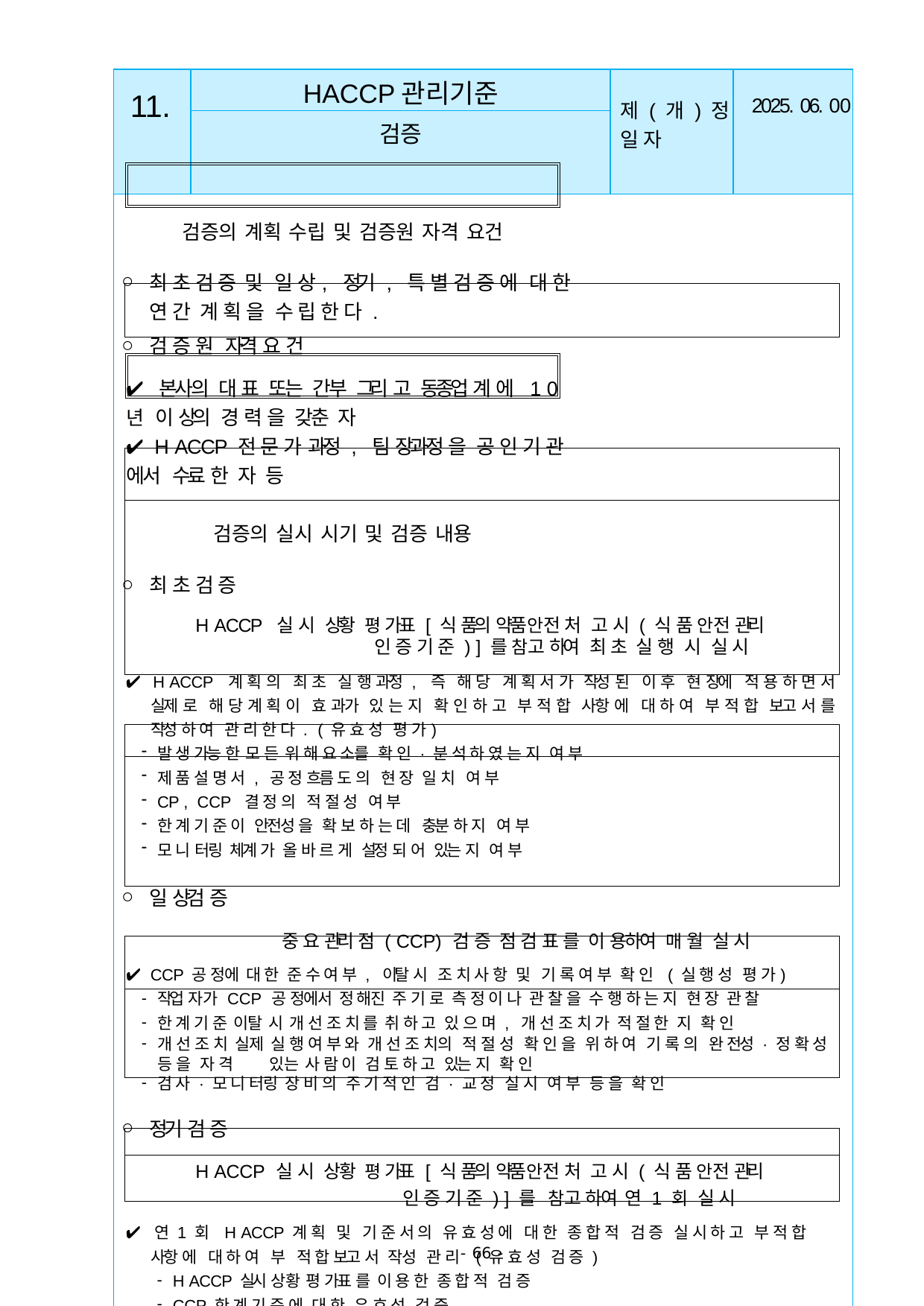

| 11. | HACCP관리기준 | 제 ( 개 ) 정 일 자 | 2025. 06. 00 |
| --- | --- | --- | --- |
|  | 검증 |  |  |
| 검증의 계획 수립 및 검증원 자격 요건 최 초 검 증 및 일 상, 정기 , 특 별 검 증 에 대 한 연 간 계 획 을 수 립 한 다 . 검 증 원 자격 요 건 ✔ 본사의 대 표 또는 간부 그리 고 동종업 계 에 1 0년 이 상의 경 력 을 갖춘 자 ✔ H ACCP 전 문 가 과정 , 팀 장과정 을 공 인 기 관 에서 수료 한 자 등 검증의 실시 시기 및 검증 내용 최 초 검 증 H ACCP 실 시 상황 평 가표 [ 식 품의 약품안전 처 고 시 ( 식 품 안전 관리 인 증 기 준 ) ] 를 참고 하여 최 초 실 행 시 실 시 ✔ H ACCP 계 획 의 최 초 실 행 과정 , 즉 해 당 계 획 서 가 작성 된 이 후 현 장에 적 용 하 면 서 실제 로 해 당 계 획 이 효 과가 있 는 지 확 인 하 고 부 적 합 사항 에 대 하 여 부 적 합 보고 서 를 작성 하 여 관 리 한 다 . ( 유 효 성 평 가) 발 생 가능 한 모 든 위 해 요 소를 확 인 · 분 석 하 였 는 지 여 부 제 품 설 명 서 , 공 정 흐름 도 의 현 장 일 치 여 부 CP , CCP 결 정 의 적 절 성 여 부 한 계 기 준 이 안전성 을 확 보 하 는 데 충분 하 지 여 부 모 니 터링 체계 가 올 바 르 게 설정 되 어 있는 지 여 부 일 상검 증 중 요 관리 점 ( CCP) 검 증 점 검 표 를 이 용하여 매 월 실 시 ✔ CCP 공 정에 대 한 준 수 여 부 , 이탈 시 조 치 사 항 및 기 록 여 부 확 인 ( 실 행 성 평 가) 작업 자가 CCP 공 정에서 정 해진 주 기 로 측 정 이 나 관 찰 을 수 행 하 는 지 현 장 관 찰 한 계 기 준 이탈 시 개 선 조 치 를 취 하 고 있 으 며 , 개 선 조 치 가 적 절 한 지 확 인 개 선 조 치 실제 실 행 여 부 와 개 선 조 치의 적 절 성 확 인 을 위 하 여 기 록 의 완 전성 · 정 확 성 등 을 자 격 있는 사 람 이 검 토 하 고 있는 지 확 인 검 사 · 모 니 터링 장 비 의 주 기 적 인 검 · 교 정 실 시 여 부 등 을 확 인 정기 검 증 H ACCP 실 시 상황 평 가표 [ 식 품의 약품안전 처 고 시 ( 식 품 안전 관리 인 증 기 준 ) ] 를 참고 하여 연 1 회 실 시 ✔ 연 1 회 H ACCP 계 획 및 기 준 서 의 유 효 성 에 대 한 종 합 적 검 증 실 시 하 고 부 적 합 사항 에 대 하 여 부 적 합 보고 서 작성 관 리 ( 유 효 성 검 증 ) H ACCP 실시 상황 평 가표 를 이 용 한 종 합 적 검 증 CCP 한 계 기 준 에 대 한 유 효 성 검 증 특 별 검 증 식 품 이 나 공 정 상 실 질 적 변 경 등 특 이 적 사항 발 생 시 마 다 실 시 ✔ 새 로 운 위 해정 보 가 발 생 시 , 해 당 식 품 의 특 성 변 경 시 , 원 료 · 제 조 공 정 등 의 변 동 시 , H ACCP 계 획 의 문 제점 발 생 시 해 당 부분 에 대 한 재 검 토 |  |  |  |

- 66 -